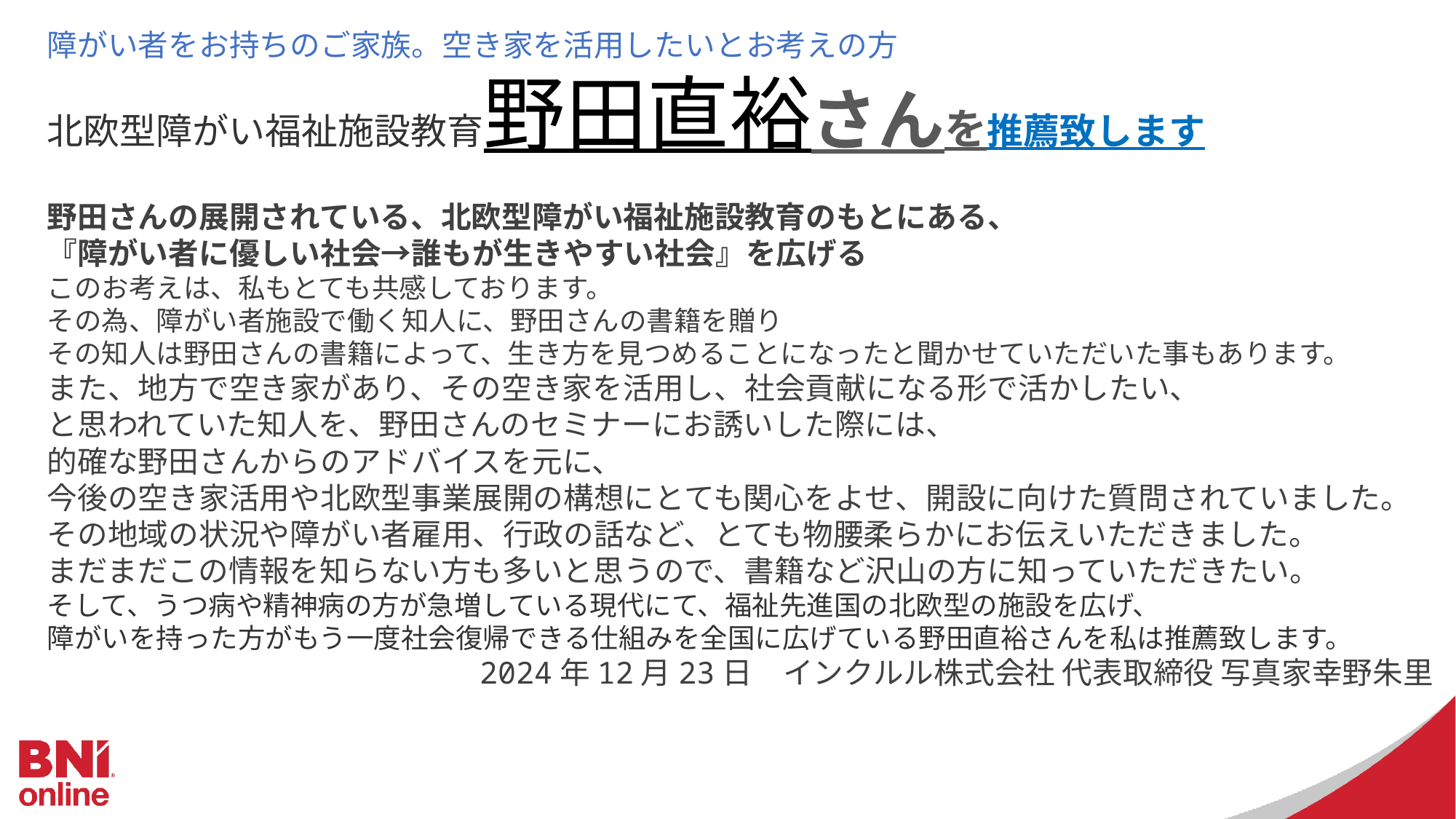

障がい者をお持ちのご家族。空き家を活用したいとお考えの方
北欧型障がい福祉施設教育野田直裕さんを推薦致します

野田さんの展開されている、北欧型障がい福祉施設教育のもとにある、
『障がい者に優しい社会→誰もが生きやすい社会』を広げる
このお考えは、私もとても共感しております。
その為、障がい者施設で働く知人に、野田さんの書籍を贈り
その知人は野田さんの書籍によって、生き方を見つめることになったと聞かせていただいた事もあります。
また、地方で空き家があり、その空き家を活用し、社会貢献になる形で活かしたい、
と思われていた知人を、野田さんのセミナーにお誘いした際には、
的確な野田さんからのアドバイスを元に、
今後の空き家活用や北欧型事業展開の構想にとても関心をよせ、開設に向けた質問されていました。
その地域の状況や障がい者雇用、行政の話など、とても物腰柔らかにお伝えいただきました。
まだまだこの情報を知らない方も多いと思うので、書籍など沢山の方に知っていただきたい。
そして、うつ病や精神病の方が急増している現代にて、福祉先進国の北欧型の施設を広げ、
障がいを持った方がもう一度社会復帰できる仕組みを全国に広げている野田直裕さんを私は推薦致します。
　　　　　　　　　　　　　　2024年12月23日　インクルル株式会社 代表取締役 写真家幸野朱里